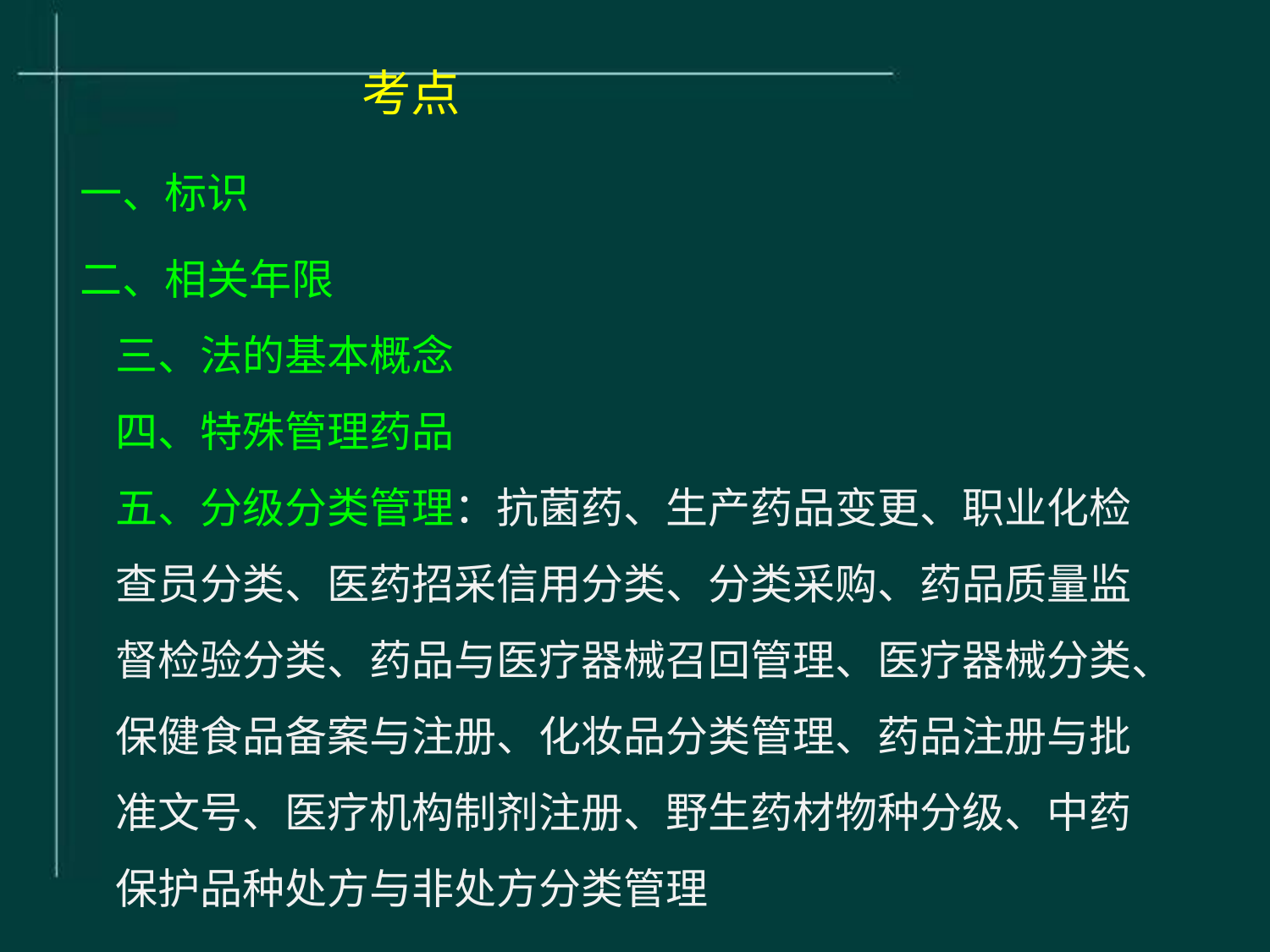

考点
# 一、标识
二、相关年限
三、法的基本概念 四、特殊管理药品
五、分级分类管理：抗菌药、生产药品变更、职业化检 查员分类、医药招采信用分类、分类采购、药品质量监 督检验分类、药品与医疗器械召回管理、医疗器械分类、 保健食品备案与注册、化妆品分类管理、药品注册与批 准文号、医疗机构制剂注册、野生药材物种分级、中药 保护品种处方与非处方分类管理